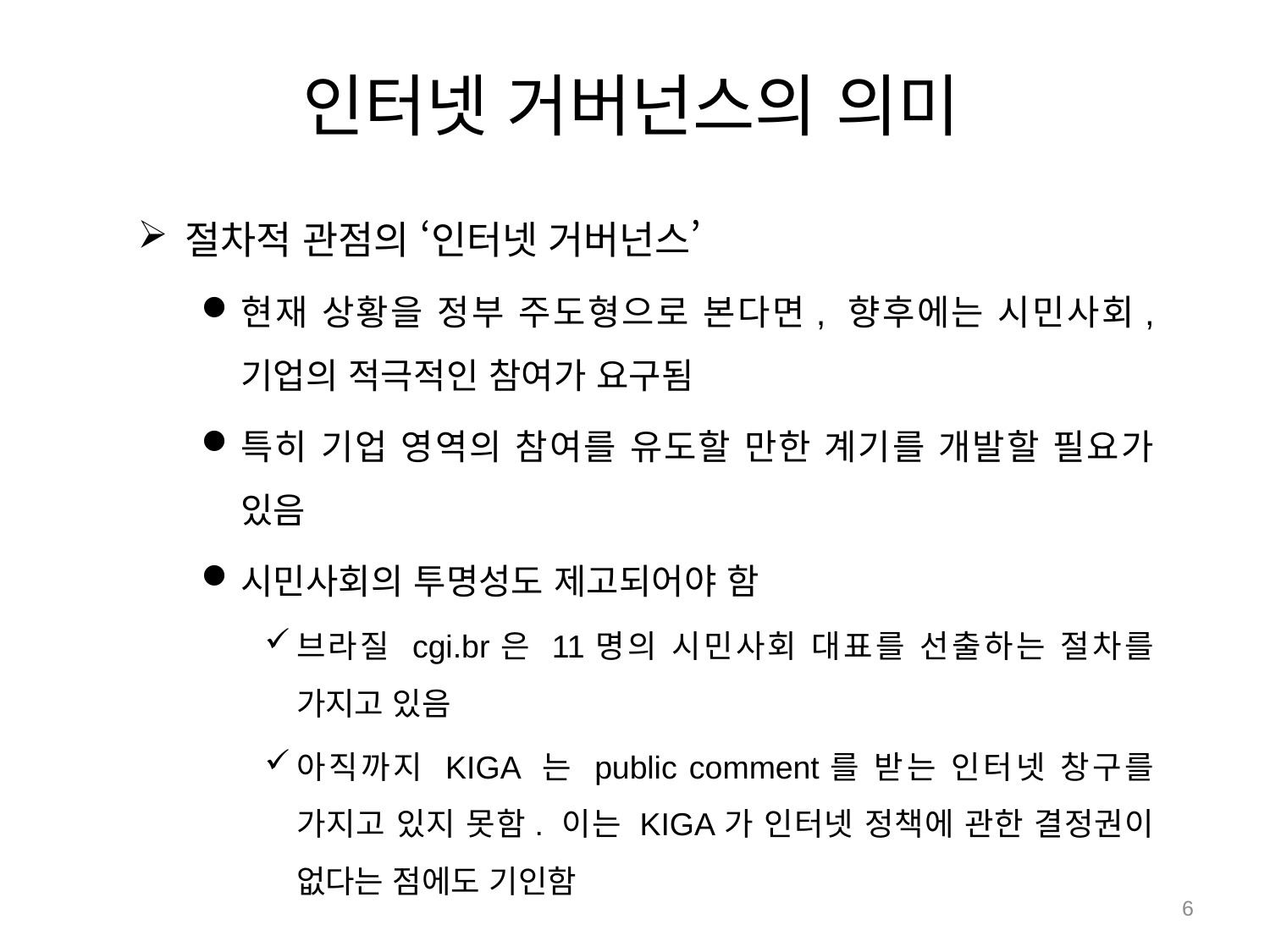

# 인터넷 거버넌스의 의미
절차적 관점의 ‘인터넷 거버넌스’
현재 상황을 정부 주도형으로 본다면, 향후에는 시민사회, 기업의 적극적인 참여가 요구됨
특히 기업 영역의 참여를 유도할 만한 계기를 개발할 필요가 있음
시민사회의 투명성도 제고되어야 함
브라질 cgi.br은 11명의 시민사회 대표를 선출하는 절차를 가지고 있음
아직까지 KIGA 는 public comment를 받는 인터넷 창구를 가지고 있지 못함. 이는 KIGA가 인터넷 정책에 관한 결정권이 없다는 점에도 기인함

6